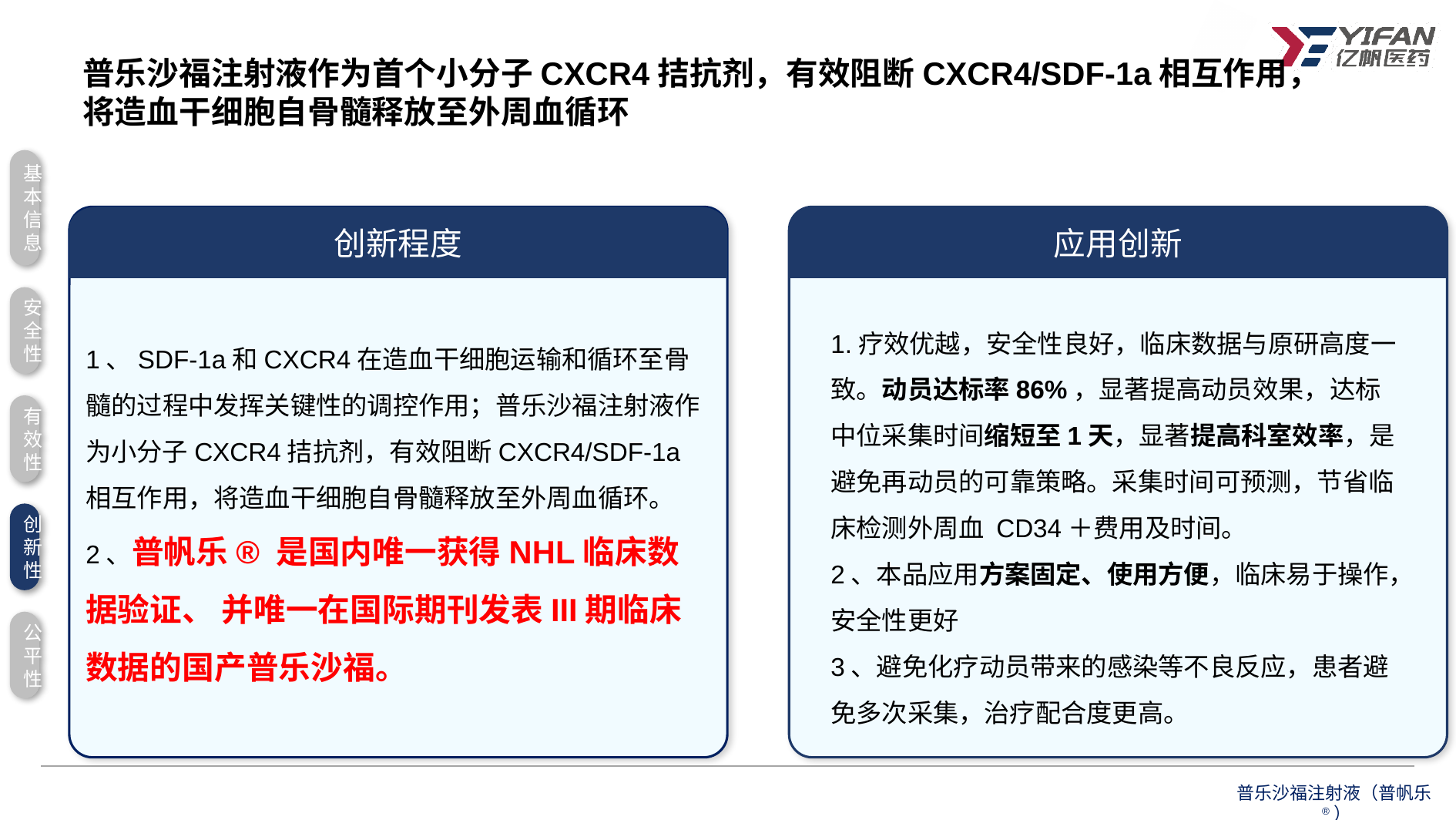

普乐沙福注射液作为首个小分子CXCR4拮抗剂，有效阻断CXCR4/SDF-1a相互作用，
将造血干细胞自骨髓释放至外周血循环
基本信息
创新程度

应用创新
安全性
1.疗效优越，安全性良好，临床数据与原研高度一致。动员达标率86%，显著提高动员效果，达标中位采集时间缩短至1天，显著提高科室效率，是避免再动员的可靠策略。采集时间可预测，节省临床检测外周血 CD34＋费用及时间。
2、本品应用方案固定、使用方便，临床易于操作，安全性更好
3、避免化疗动员带来的感染等不良反应，患者避免多次采集，治疗配合度更高。

1、SDF-1a和CXCR4在造血干细胞运输和循环至骨髓的过程中发挥关键性的调控作用；普乐沙福注射液作为小分子CXCR4拮抗剂，有效阻断CXCR4/SDF-1a相互作用，将造血干细胞自骨髓释放至外周血循环。
2、普帆乐® 是国内唯一获得NHL临床数据验证、 并唯一在国际期刊发表III期临床数据的国产普乐沙福。
有效性
创新性
公平性